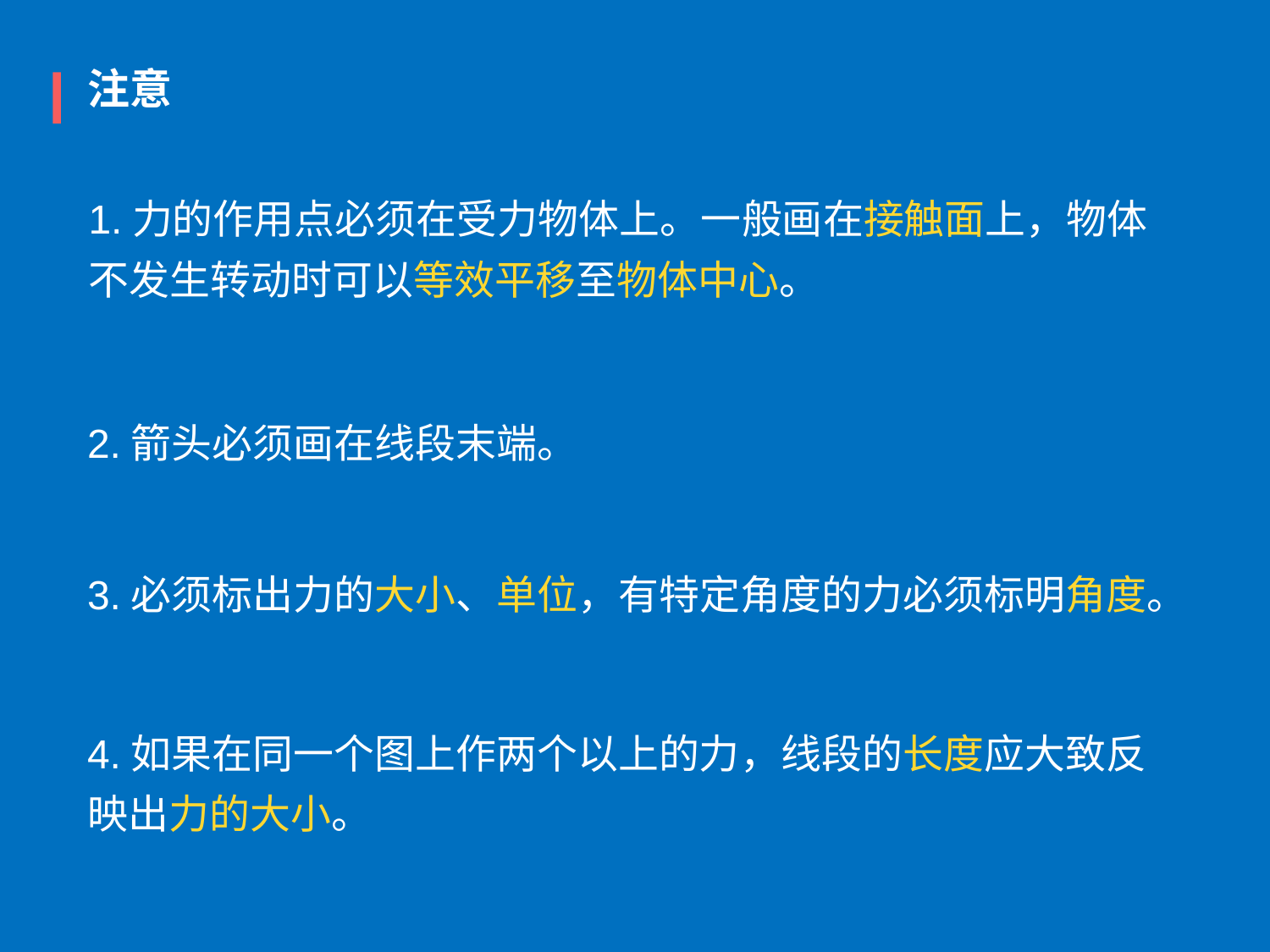

注意

1.力的作用点必须在受力物体上。一般画在接触面上，物体不发生转动时可以等效平移至物体中心。
2.箭头必须画在线段末端。
3.必须标出力的大小、单位，有特定角度的力必须标明角度。
4.如果在同一个图上作两个以上的力，线段的长度应大致反映出力的大小。